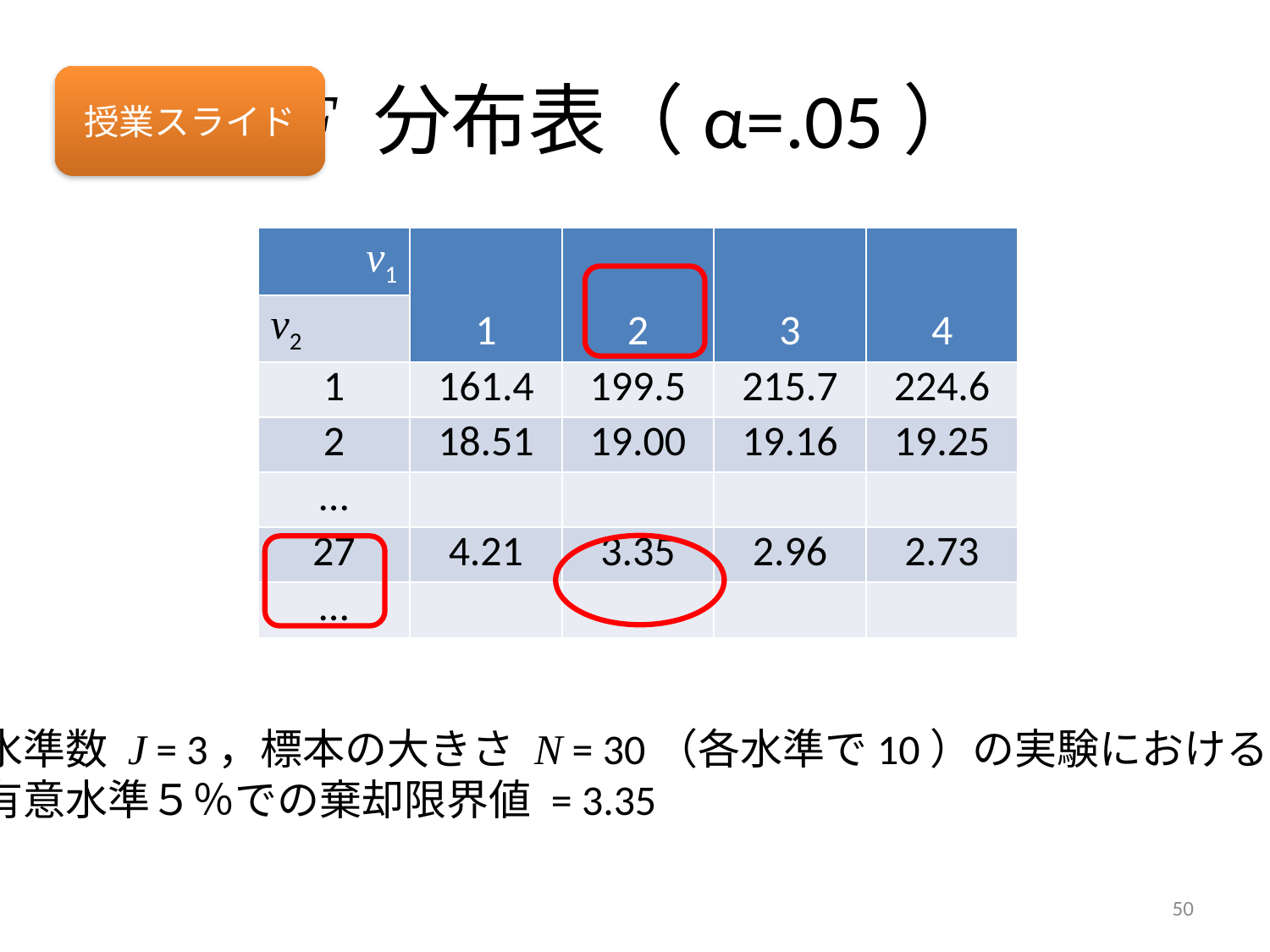

# F 分布表（α=.05）
授業スライド
| ν1 | 1 | 2 | 3 | 4 |
| --- | --- | --- | --- | --- |
| ν2 |  |  |  |  |
| 1 | 161.4 | 199.5 | 215.7 | 224.6 |
| 2 | 18.51 | 19.00 | 19.16 | 19.25 |
| … |  |  |  |  |
| 27 | 4.21 | 3.35 | 2.96 | 2.73 |
| … |  |  |  |  |

水準数 J = 3，標本の大きさ N = 30（各水準で10）の実験における，
有意水準５％での棄却限界値 = 3.35
50